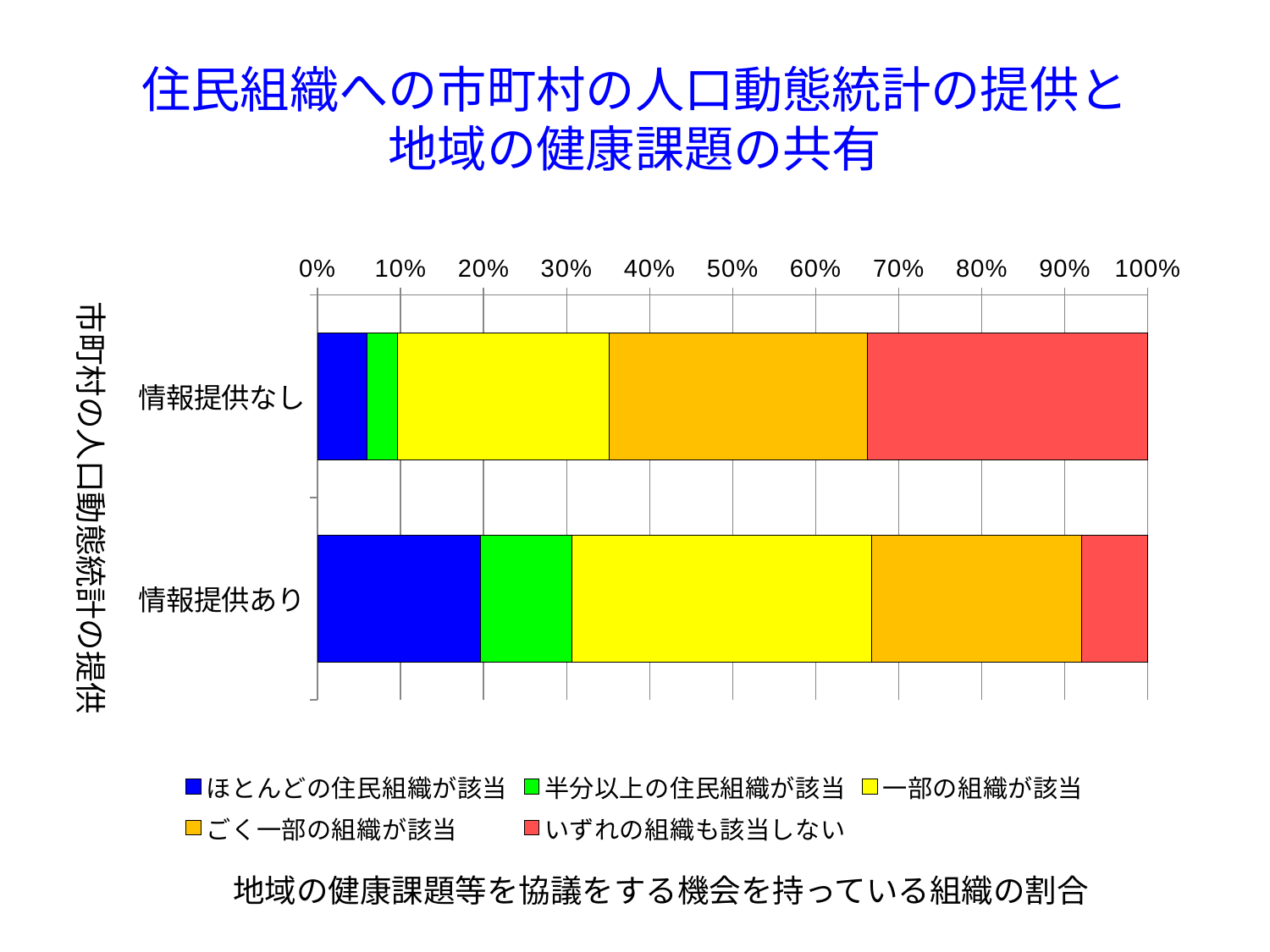

# 住民組織への市町村の人口動態統計の提供と 地域の健康課題の共有

### Chart

| Category | ほとんどの住民組織が該当 | 半分以上の住民組織が該当 | 一部の組織が該当 | ごく一部の組織が該当 | いずれの組織も該当しない |
|---|---|---|---|---|---|
| 情報提供なし | 18.0 | 11.0 | 77.0 | 94.0 | 102.0 |
| 情報提供あり | 116.0 | 65.0 | 213.0 | 149.0 | 47.0 |
市町村の人口動態統計の提供
地域の健康課題等を協議をする機会を持っている組織の割合